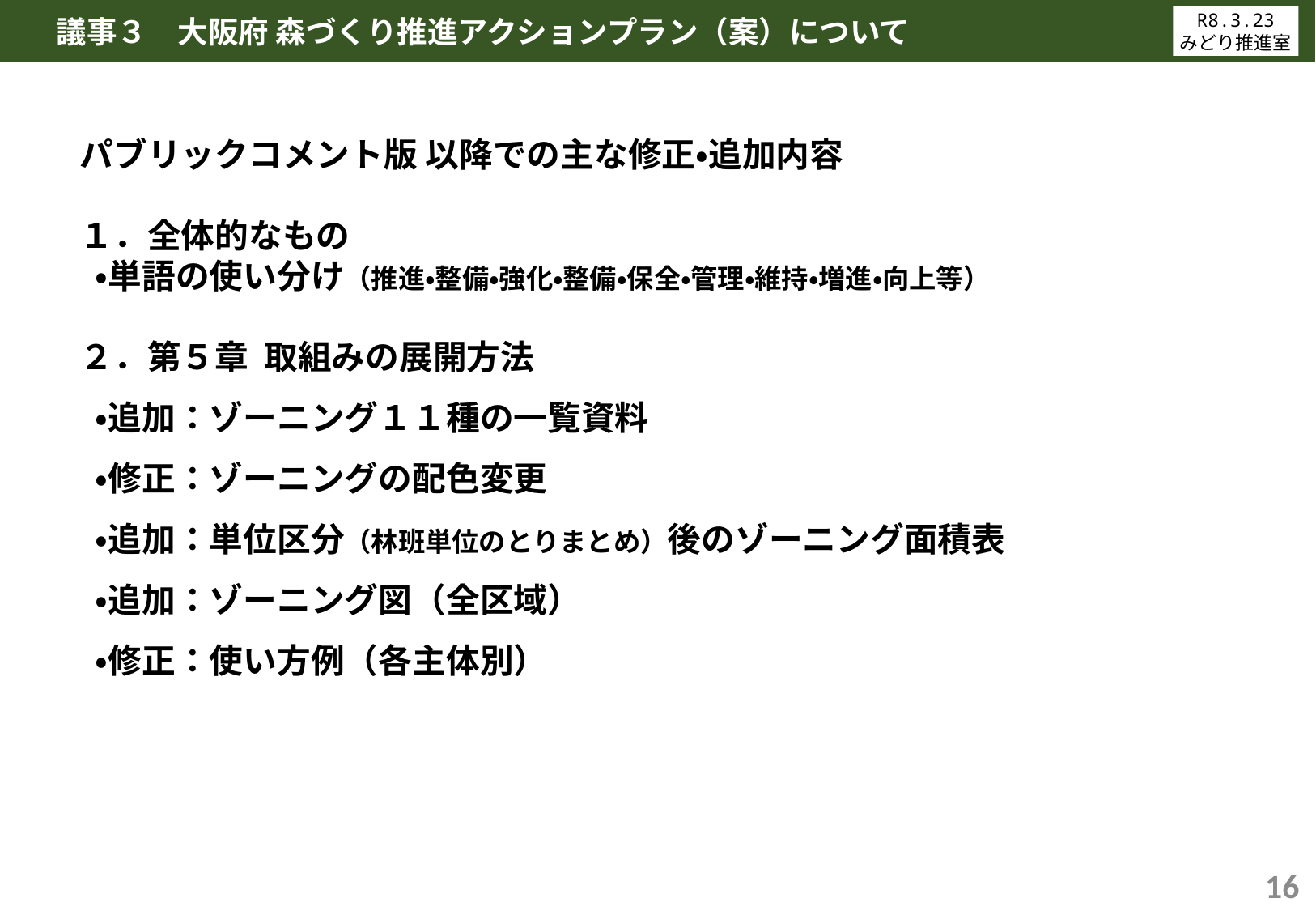

議事３　大阪府 森づくり推進アクションプラン（案）について
R8.3.23
みどり推進室
パブリックコメント版 以降での主な修正・追加内容

１．全体的なもの
 ・単語の使い分け（推進・整備・強化・整備・保全・管理・維持・増進・向上等）

２．第５章  取組みの展開方法
 ・追加：ゾーニング１１種の一覧資料
 ・修正：ゾーニングの配色変更
 ・追加：単位区分（林班単位のとりまとめ）後のゾーニング面積表
 ・追加：ゾーニング図（全区域）
 ・修正：使い方例（各主体別）
16